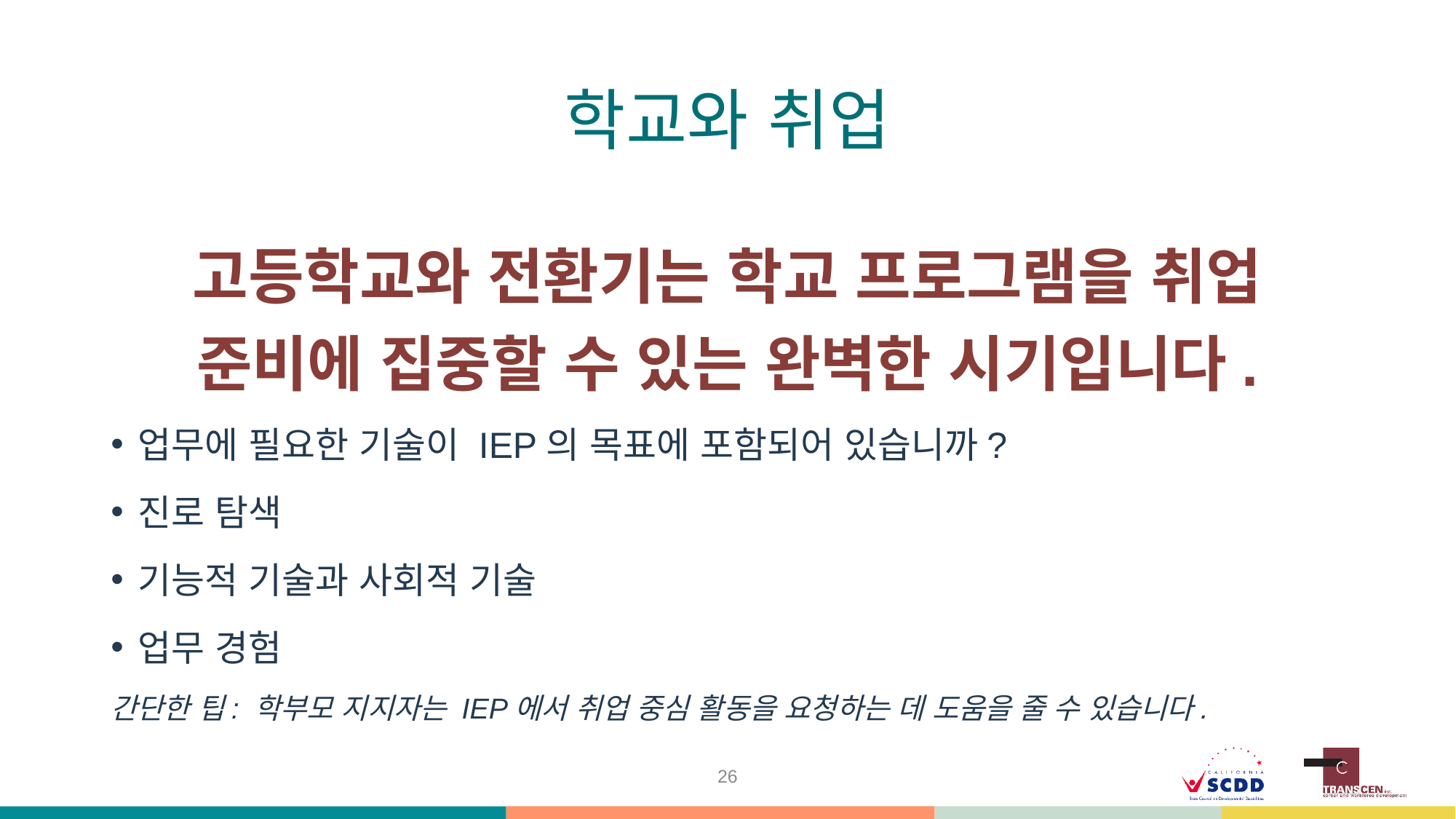

# 학교와 취업
고등학교와 전환기는 학교 프로그램을 취업 준비에 집중할 수 있는 완벽한 시기입니다.
업무에 필요한 기술이 IEP의 목표에 포함되어 있습니까?
진로 탐색
기능적 기술과 사회적 기술
업무 경험
간단한 팁: 학부모 지지자는 IEP에서 취업 중심 활동을 요청하는 데 도움을 줄 수 있습니다.
26